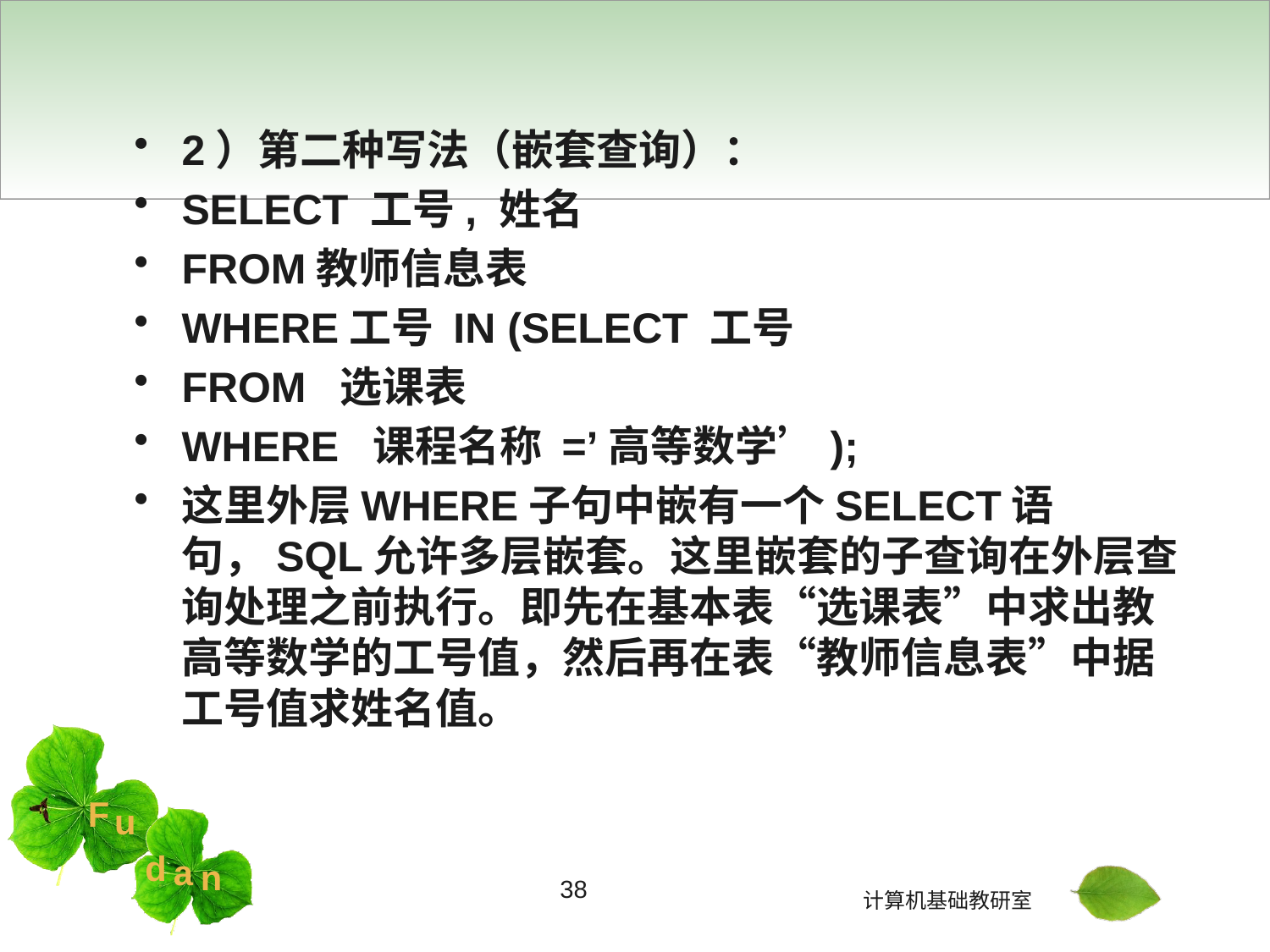

#
2）第二种写法（嵌套查询）：
SELECT 工号, 姓名
FROM教师信息表
WHERE工号 IN (SELECT 工号
FROM  选课表
WHERE  课程名称 =’高等数学’);
这里外层WHERE子句中嵌有一个SELECT语句，SQL允许多层嵌套。这里嵌套的子查询在外层查询处理之前执行。即先在基本表“选课表”中求出教高等数学的工号值，然后再在表“教师信息表”中据工号值求姓名值。

38